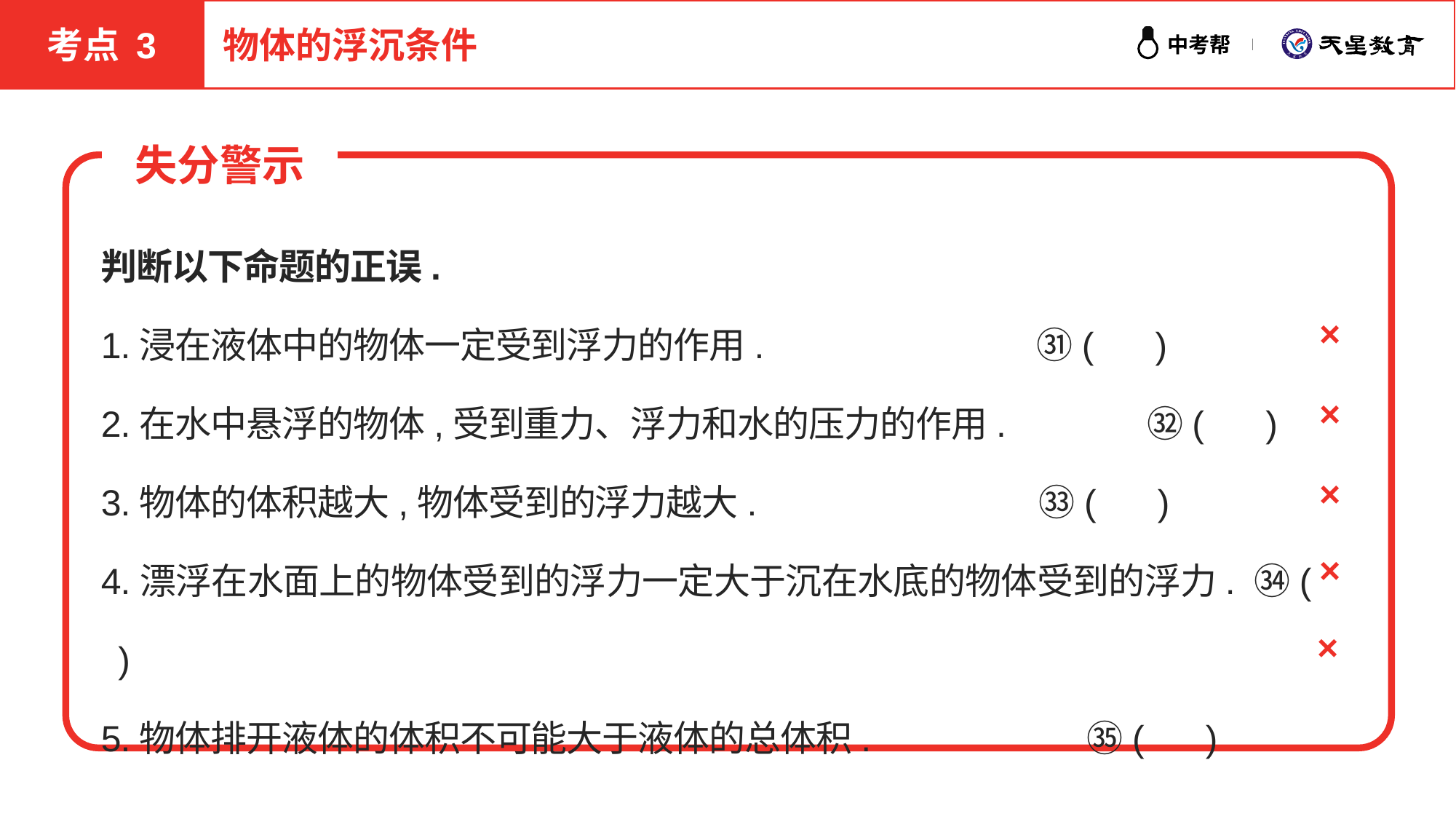

考点 3
物体的浮沉条件
失分警示

判断以下命题的正误.
1.浸在液体中的物体一定受到浮力的作用.                            ㉛(　 )
2.在水中悬浮的物体,受到重力、浮力和水的压力的作用.              ㉜(　 )
3.物体的体积越大,物体受到的浮力越大.                             ㉝(　 )
4.漂浮在水面上的物体受到的浮力一定大于沉在水底的物体受到的浮力. ㉞(　 )
5.物体排开液体的体积不可能大于液体的总体积.                      ㉟(　 )
×
×
×
×
×